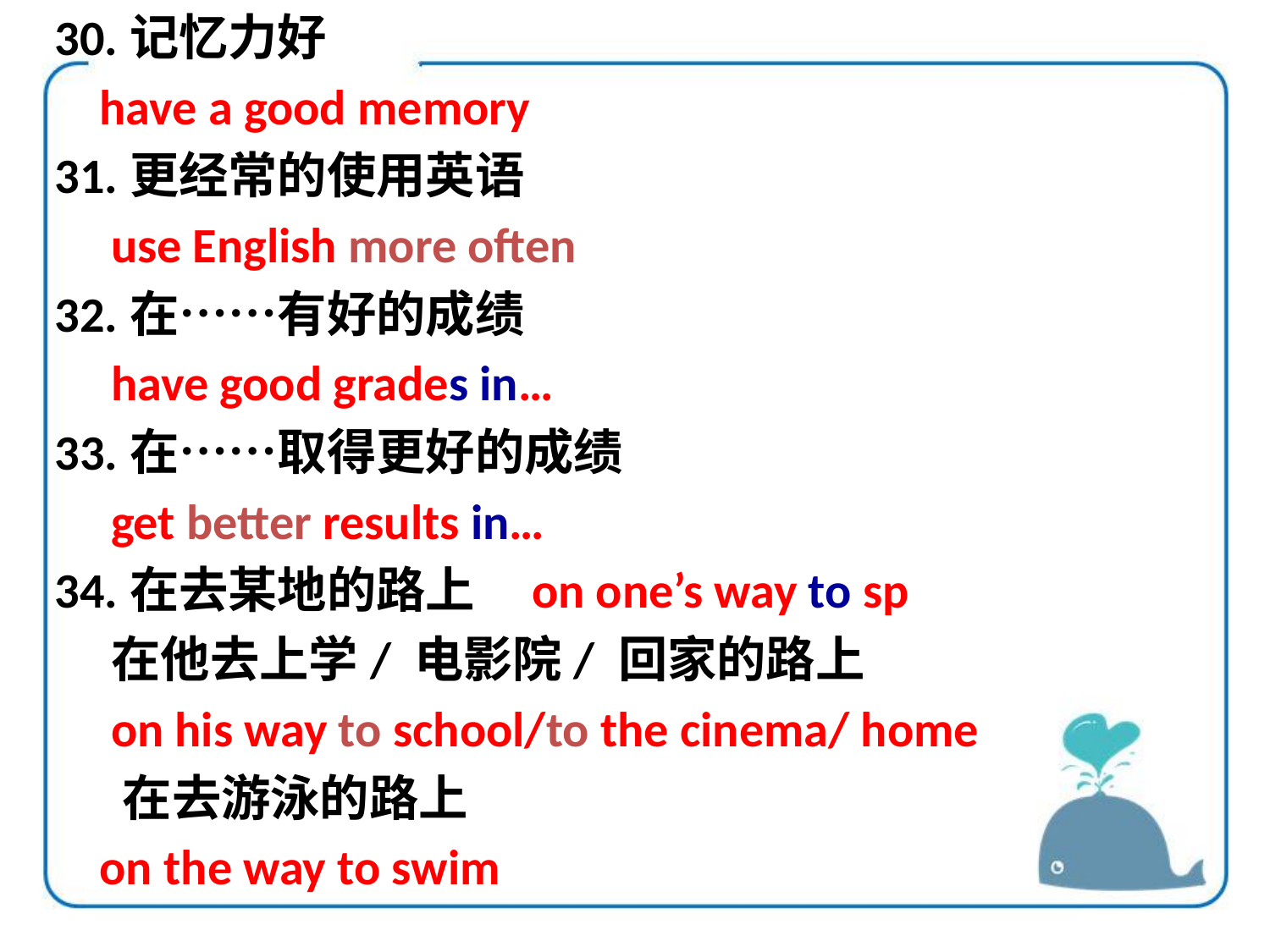

30.记忆力好
    have a good memory
31.更经常的使用英语
     use English more often
32.在……有好的成绩
     have good grades in…
33.在……取得更好的成绩
     get better results in…
34.在去某地的路上    on one’s way to sp
    在他去上学/ 电影院/ 回家的路上
     on his way to school/to the cinema/ home
     在去游泳的路上
    on the way to swim